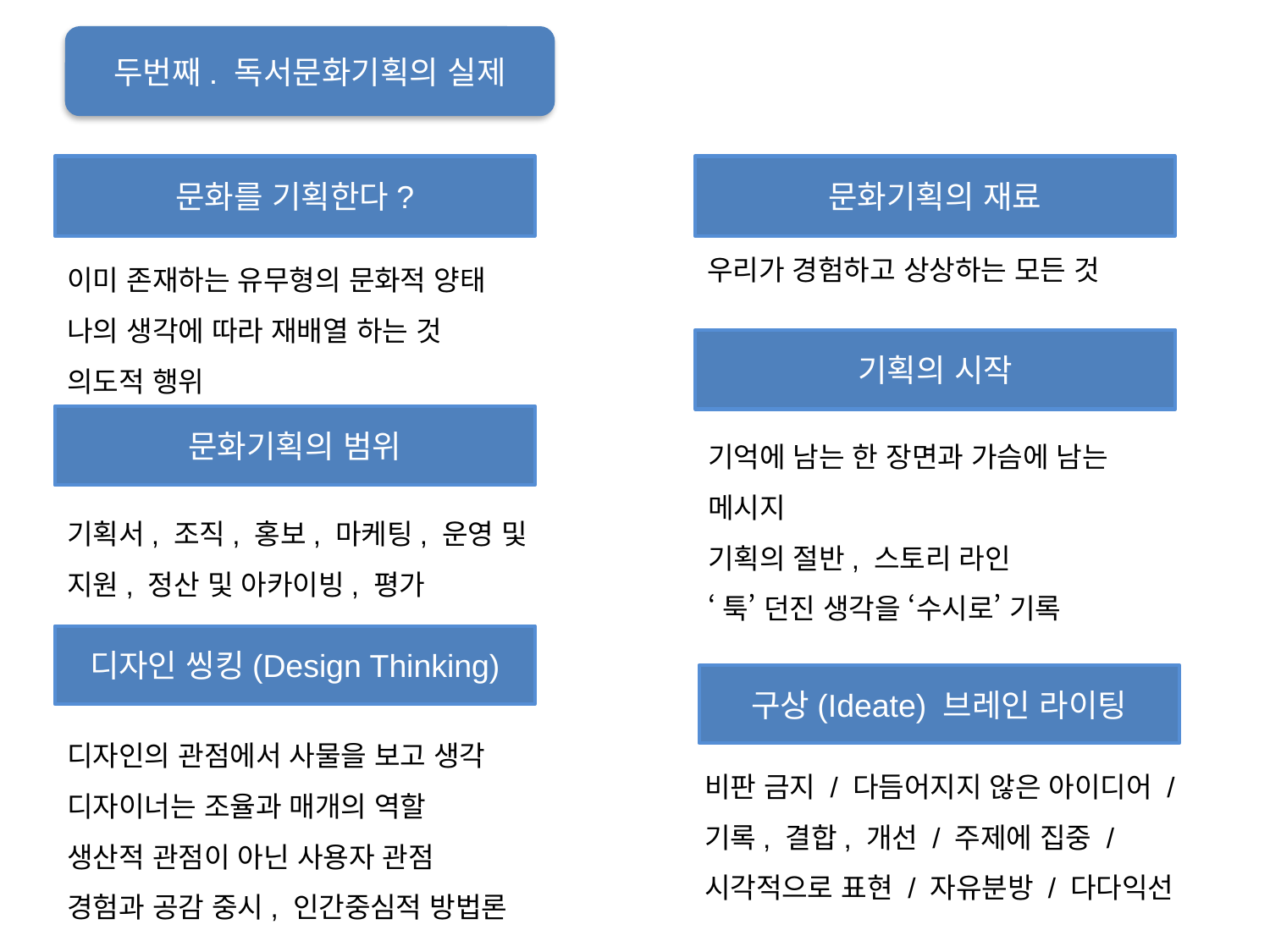

두번째. 독서문화기획의 실제
문화를 기획한다?
문화기획의 재료
이미 존재하는 유무형의 문화적 양태
나의 생각에 따라 재배열 하는 것
의도적 행위
우리가 경험하고 상상하는 모든 것
기획의 시작
문화기획의 범위
기억에 남는 한 장면과 가슴에 남는 메시지
기획의 절반, 스토리 라인
‘툭’ 던진 생각을 ‘수시로’ 기록
기획서, 조직, 홍보, 마케팅, 운영 및 지원, 정산 및 아카이빙, 평가
디자인 씽킹(Design Thinking)
구상(Ideate) 브레인 라이팅
디자인의 관점에서 사물을 보고 생각
디자이너는 조율과 매개의 역할
생산적 관점이 아닌 사용자 관점
경험과 공감 중시, 인간중심적 방법론
비판 금지 / 다듬어지지 않은 아이디어 / 기록, 결합, 개선 / 주제에 집중 / 시각적으로 표현 / 자유분방 / 다다익선